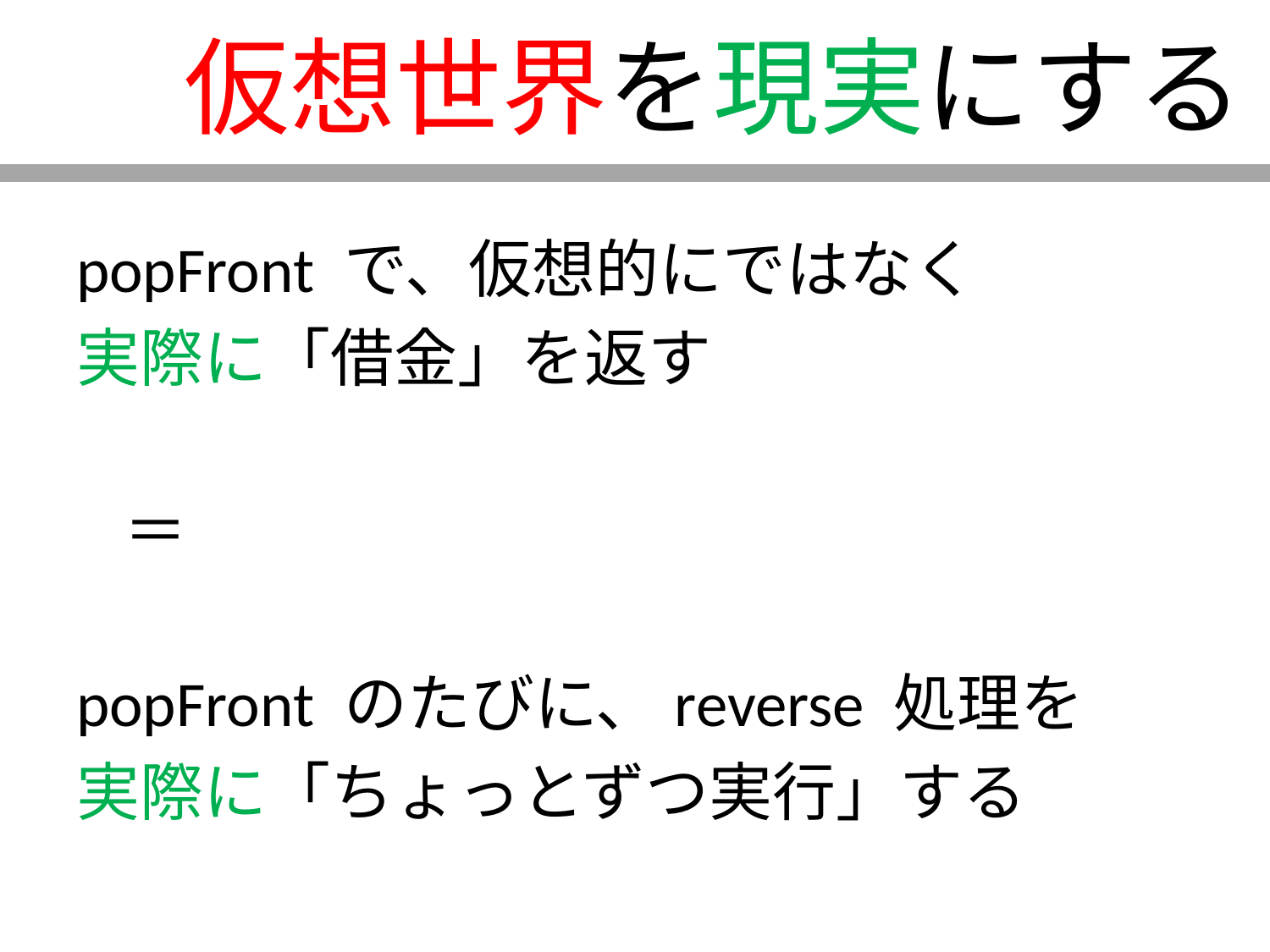

# 仮想世界を現実にする
popFront で、仮想的にではなく
実際に「借金」を返す

	＝

popFront のたびに、reverse 処理を
実際に「ちょっとずつ実行」する